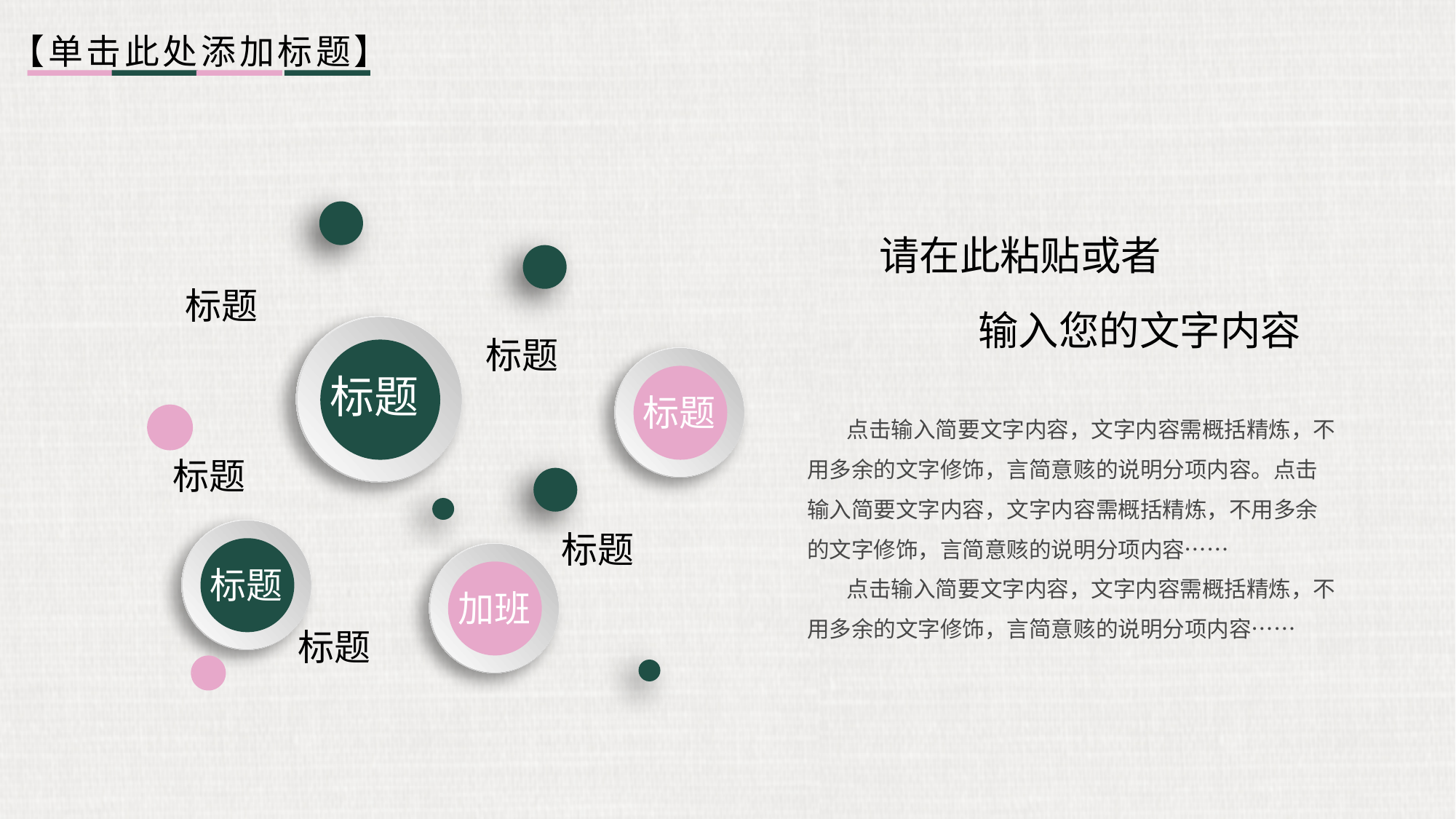

【单击此处添加标题】

请在此粘贴或者

标题
输入您的文字内容

标题
标题

标题
       点击输入简要文字内容，文字内容需概括精炼，不用多余的文字修饰，言简意赅的说明分项内容。点击输入简要文字内容，文字内容需概括精炼，不用多余的文字修饰，言简意赅的说明分项内容……
       点击输入简要文字内容，文字内容需概括精炼，不用多余的文字修饰，言简意赅的说明分项内容……

标题

标题
标题

加班
标题